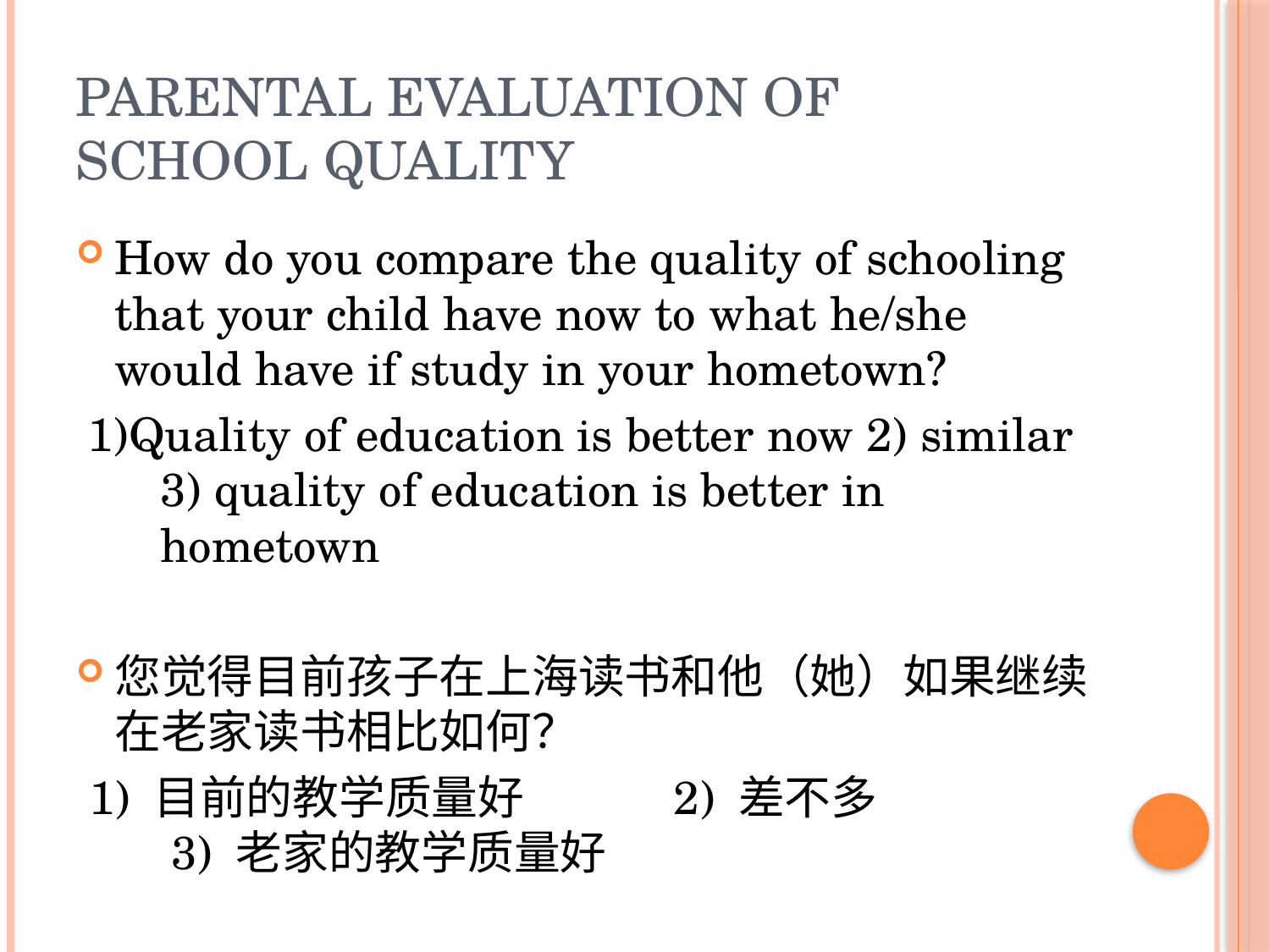

# Parental evaluation of school quality
How do you compare the quality of schooling that your child have now to what he/she would have if study in your hometown?
1)Quality of education is better now 2) similar 3) quality of education is better in hometown

您觉得目前孩子在上海读书和他（她）如果继续在老家读书相比如何？
 1) 目前的教学质量好　　　2) 差不多　　　　　3) 老家的教学质量好